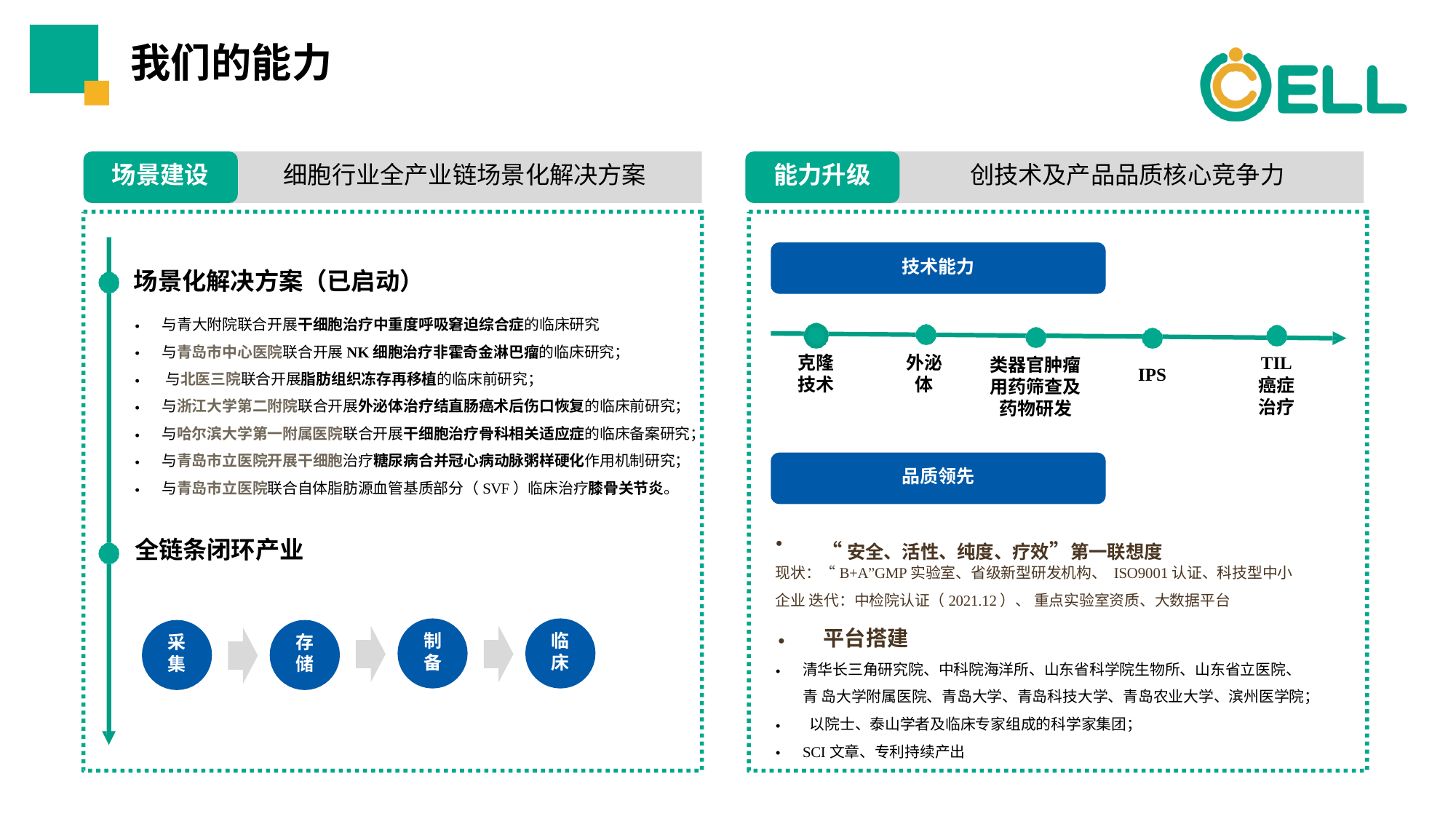

# 我们的能⼒

场景建设
能⼒升级
细胞⾏业全产业链场景化解决⽅案
创技术及产品品质核⼼竞争⼒

技术能⼒
场景化解决⽅案（已启动）

•
•
•
•
•
•
•
与⻘⼤附院联合开展⼲细胞治疗中重度呼吸窘迫综合症的临床研究

与⻘岛市中⼼医院联合开展NK细胞治疗⾮霍奇⾦淋巴瘤的临床研究； 与北医三院联合开展脂肪组织冻存再移植的临床前研究；
与浙江⼤学第⼆附院联合开展外泌体治疗结直肠癌术后伤⼝恢复的临床前研究；  与哈尔滨⼤学第⼀附属医院联合开展⼲细胞治疗⻣科相关适应症的临床备案研究； 与⻘岛市⽴医院开展⼲细胞治疗糖尿病合并冠⼼病动脉粥样硬化作⽤机制研究；
与⻘岛市⽴医院联合⾃体脂肪源⾎管基质部分（SVF）临床治疗膝⻣关节炎。
克隆 技术
外泌 体
TIL
癌症 治疗
类器官肿瘤
⽤药筛查及 药物研发
IPS

品质领先
“安全、活性、纯度、疗效”第⼀联想度
•
全链条闭环产业

现状：“B+A”GMP实验室、省级新型研发机构、 ISO9001认证、科技型中⼩企业 迭代：中检院认证（2021.12）、 重点实验室资质、⼤数据平台
平台搭建
清华⻓三⻆研究院、中科院海洋所、⼭东省科学院⽣物所、⼭东省⽴医院、⻘ 岛⼤学附属医院、⻘岛⼤学、⻘岛科技⼤学、⻘岛农业⼤学、滨州医学院；  以院⼠、泰⼭学者及临床专家组成的科学家集团；
SCI⽂章、专利持续产出
•
•

制 备
临 床
采 集
存 储
•
•